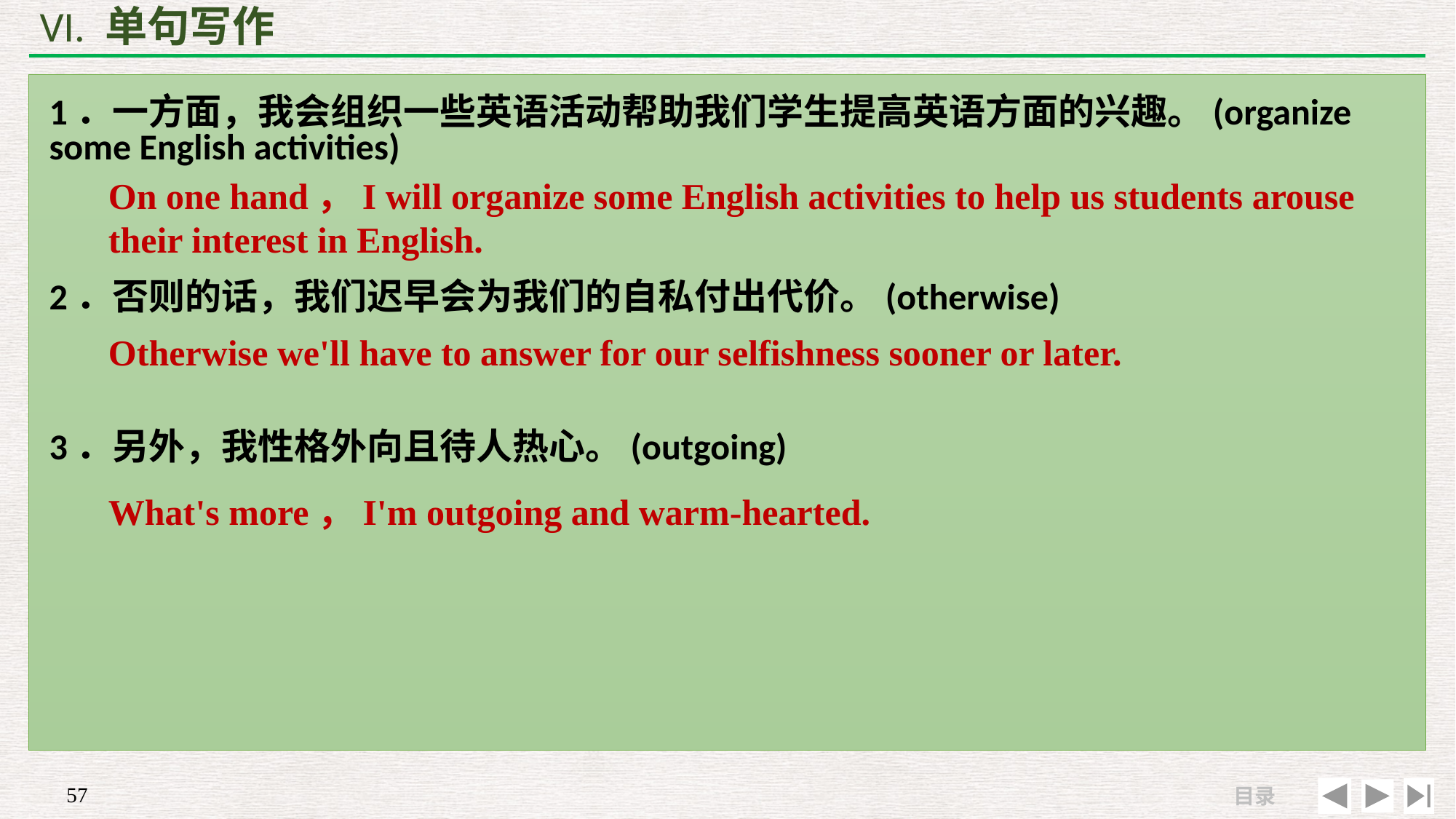

# VI. 单句写作

1．一方面，我会组织一些英语活动帮助我们学生提高英语方面的兴趣。(organize some English activities)

2．否则的话，我们迟早会为我们的自私付出代价。(otherwise)

3．另外，我性格外向且待人热心。(outgoing)
On one hand，I will organize some English activities to help us students arouse their interest in English.
Otherwise we'll have to answer for our selfishness sooner or later.
What's more，I'm outgoing and warm-hearted.